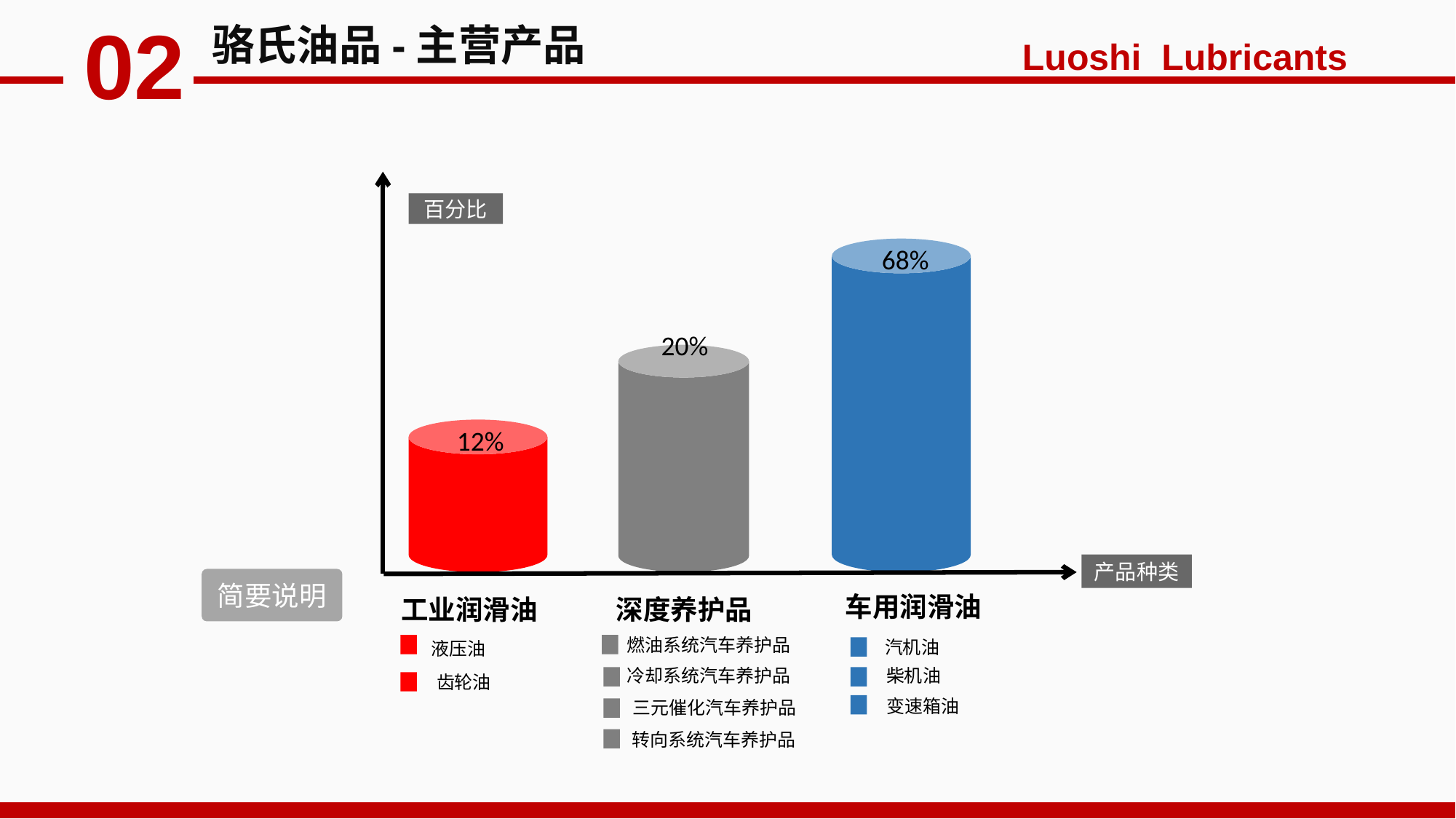

02
骆氏油品-主营产品
Luoshi  Lubricants
百分比
68%

20%

12%

产品种类
简要说明
工业润滑油
深度养护品
车用润滑油
燃油系统汽车养护品
汽机油
液压油

冷却系统汽车养护品
柴机油
齿轮油

三元催化汽车养护品
变速箱油

转向系统汽车养护品